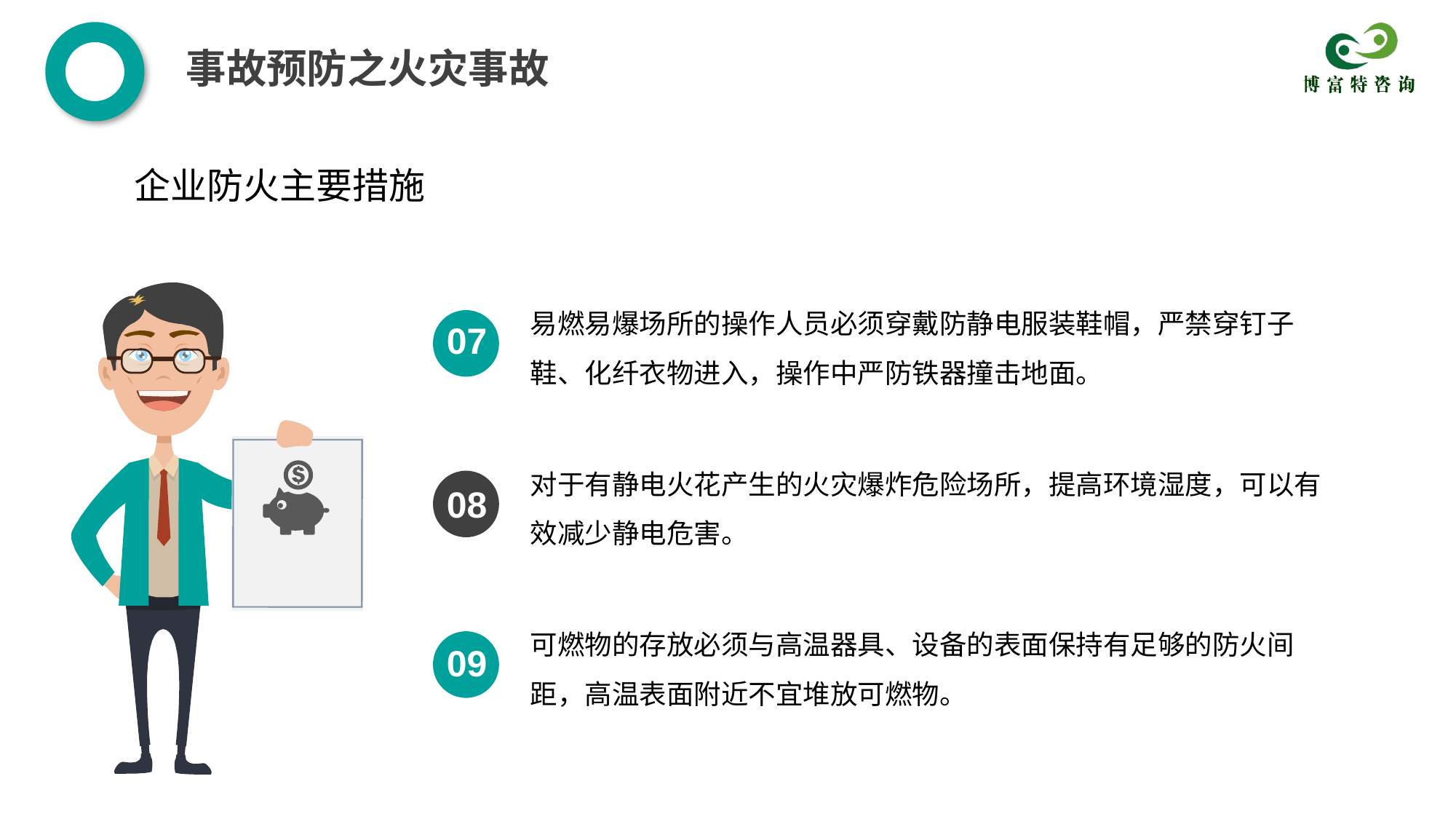

事故预防之火灾事故
企业防火主要措施

易燃易爆场所的操作人员必须穿戴防静电服装鞋帽，严禁穿钉子鞋、化纤衣物进入，操作中严防铁器撞击地面。

07

对于有静电火花产生的火灾爆炸危险场所，提高环境湿度，可以有效减少静电危害。

08

可燃物的存放必须与高温器具、设备的表面保持有足够的防火间距，高温表面附近不宜堆放可燃物。

09